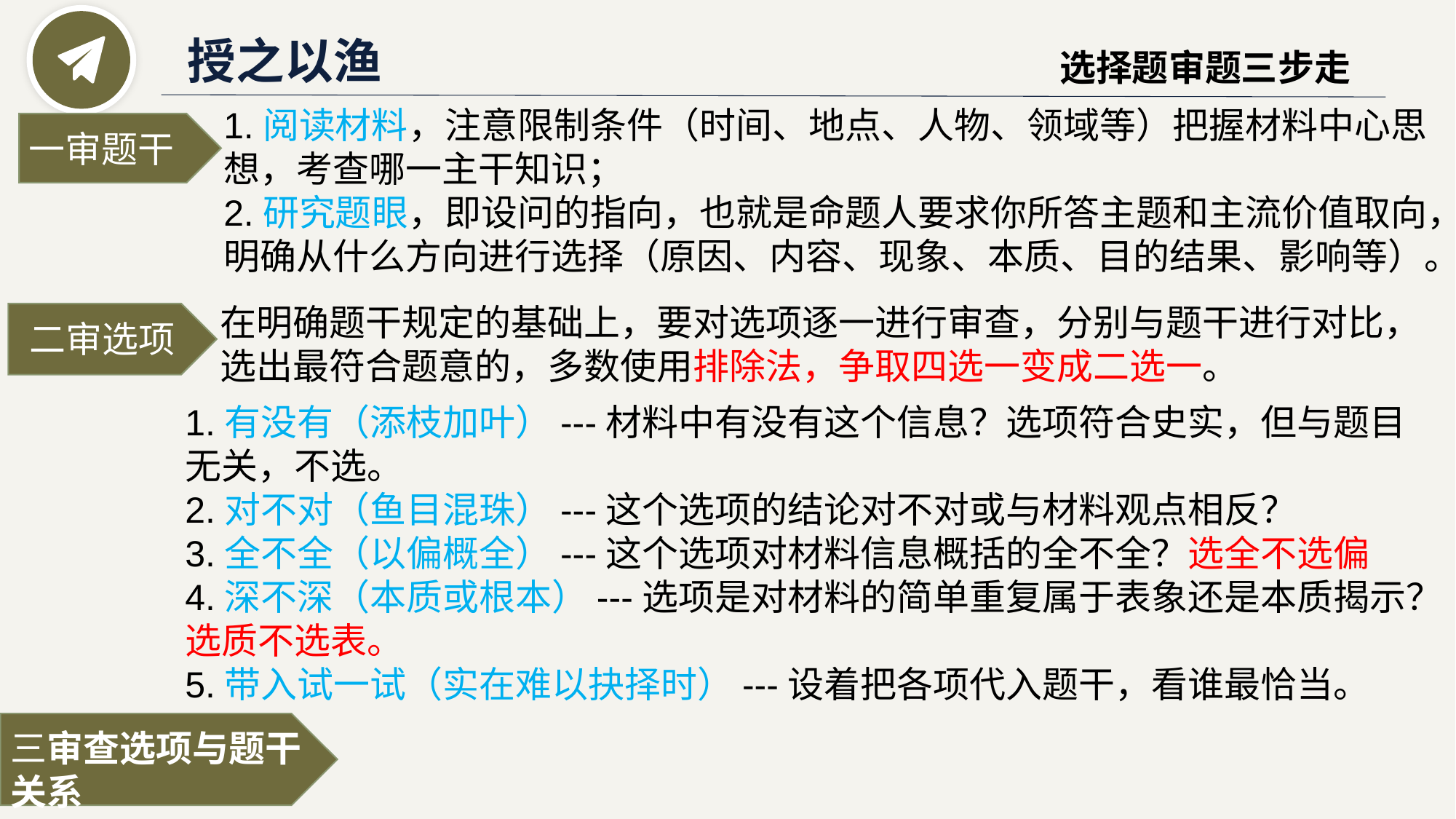

授之以渔

选择题审题三步走
1.阅读材料，注意限制条件（时间、地点、人物、领域等）把握材料中心思想，考查哪一主干知识；
2.研究题眼，即设问的指向，也就是命题人要求你所答主题和主流价值取向，明确从什么方向进行选择（原因、内容、现象、本质、目的结果、影响等）。

一审题干
在明确题干规定的基础上，要对选项逐一进行审查，分别与题干进行对比，
选出最符合题意的，多数使用排除法，争取四选一变成二选一。

二审选项
1.有没有（添枝加叶）---材料中有没有这个信息？选项符合史实，但与题目
无关，不选。
2.对不对（鱼目混珠）---这个选项的结论对不对或与材料观点相反？
3.全不全（以偏概全）---这个选项对材料信息概括的全不全？选全不选偏
4.深不深（本质或根本）---选项是对材料的简单重复属于表象还是本质揭示？
选质不选表。
5.带入试一试（实在难以抉择时）---设着把各项代入题干，看谁最恰当。

三审查选项与题干关系